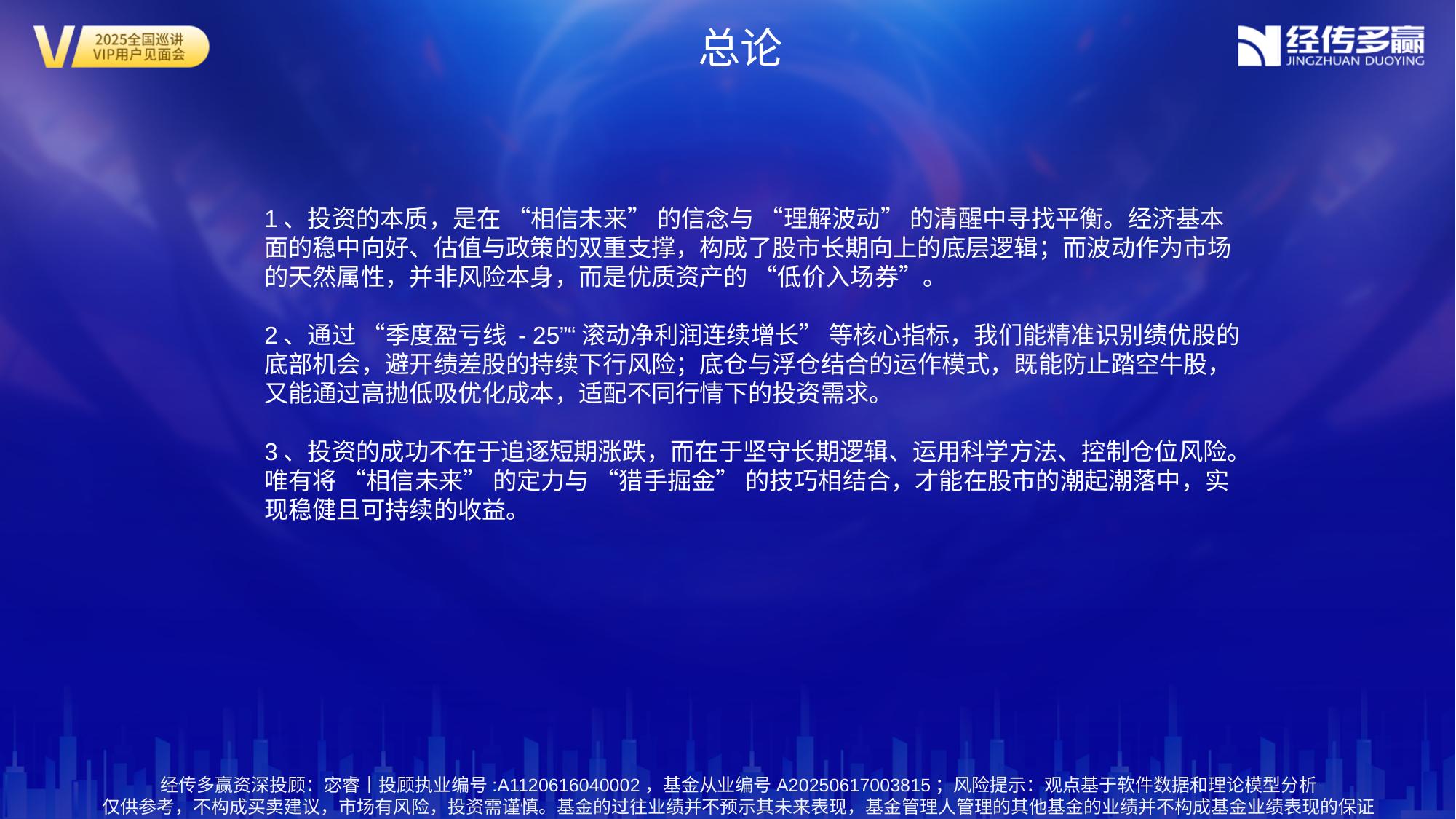

总论
1、投资的本质，是在 “相信未来” 的信念与 “理解波动” 的清醒中寻找平衡。经济基本面的稳中向好、估值与政策的双重支撑，构成了股市长期向上的底层逻辑；而波动作为市场的天然属性，并非风险本身，而是优质资产的 “低价入场券”。

2、通过 “季度盈亏线 - 25”“滚动净利润连续增长” 等核心指标，我们能精准识别绩优股的底部机会，避开绩差股的持续下行风险；底仓与浮仓结合的运作模式，既能防止踏空牛股，又能通过高抛低吸优化成本，适配不同行情下的投资需求。

3、投资的成功不在于追逐短期涨跌，而在于坚守长期逻辑、运用科学方法、控制仓位风险。唯有将 “相信未来” 的定力与 “猎手掘金” 的技巧相结合，才能在股市的潮起潮落中，实现稳健且可持续的收益。